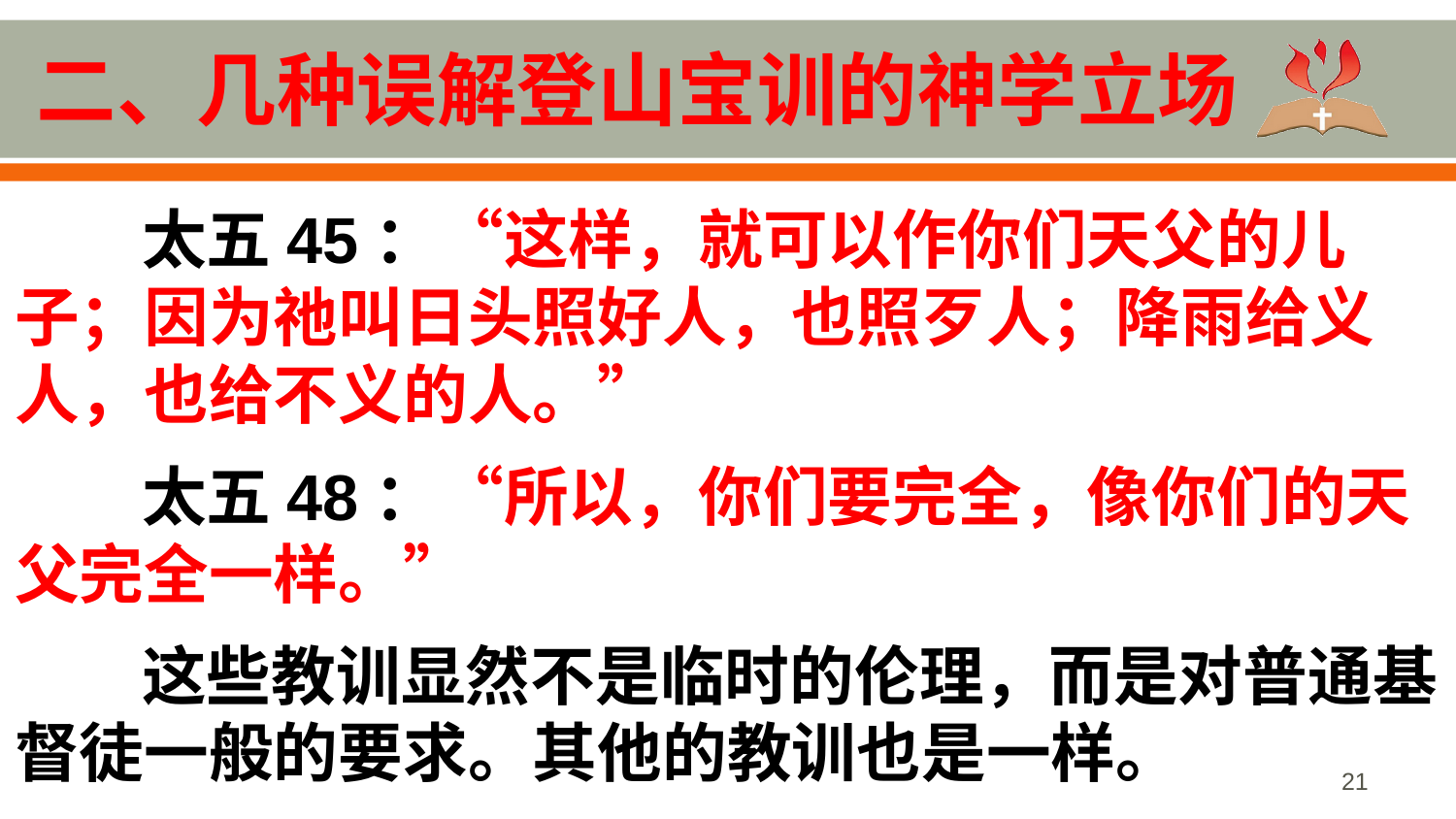

# 二、几种误解登山宝训的神学立场
太五45：“这样，就可以作你们天父的儿子；因为祂叫日头照好人，也照歹人；降雨给义人，也给不义的人。”
太五48：“所以，你们要完全，像你们的天父完全一样。”
这些教训显然不是临时的伦理，而是对普通基督徒一般的要求。其他的教训也是一样。

21